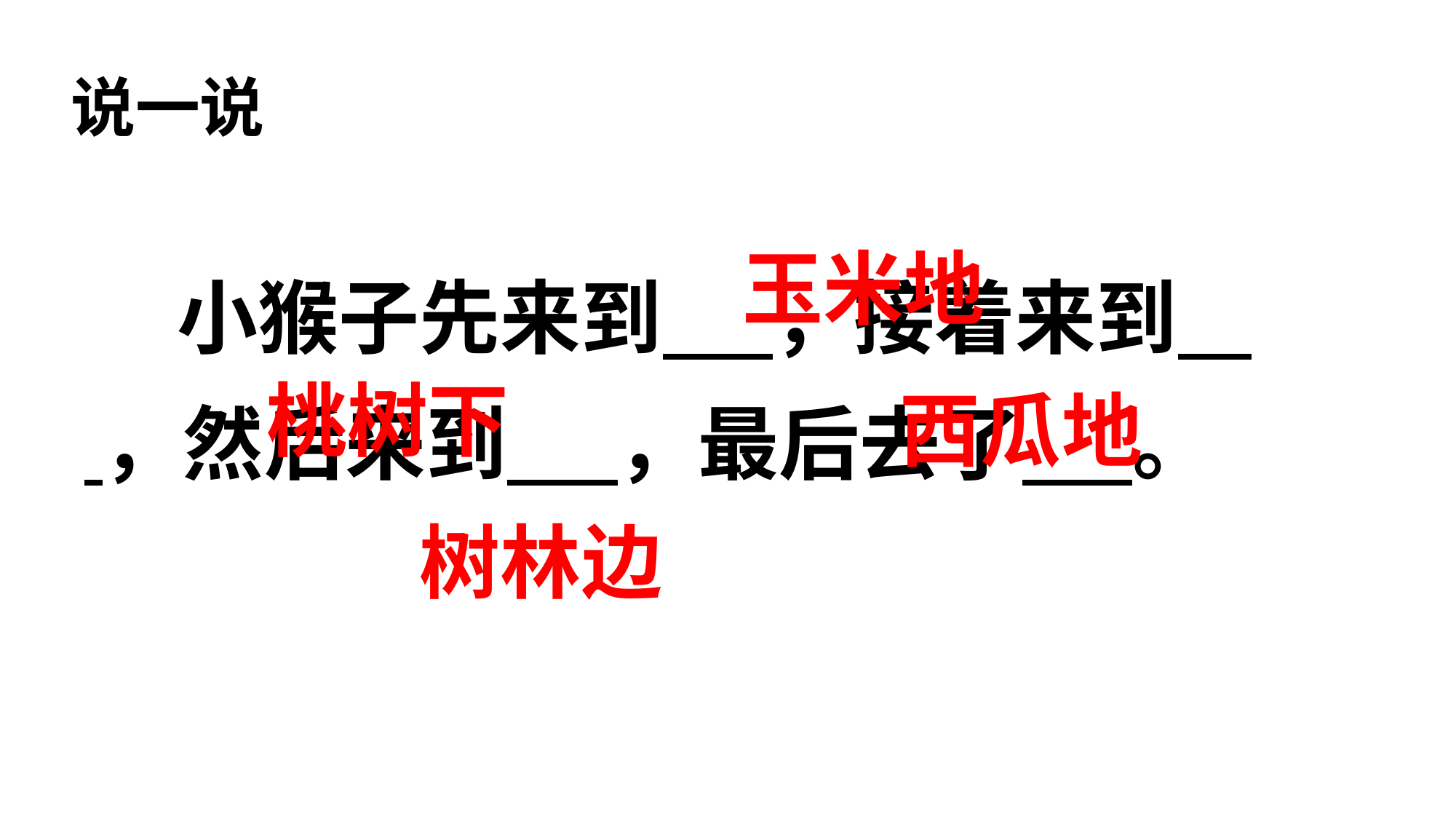

说一说
    小猴子先来到      ，接着来到      ，然后来到      ，最后去了      。
玉米地
桃树下
西瓜地
树林边